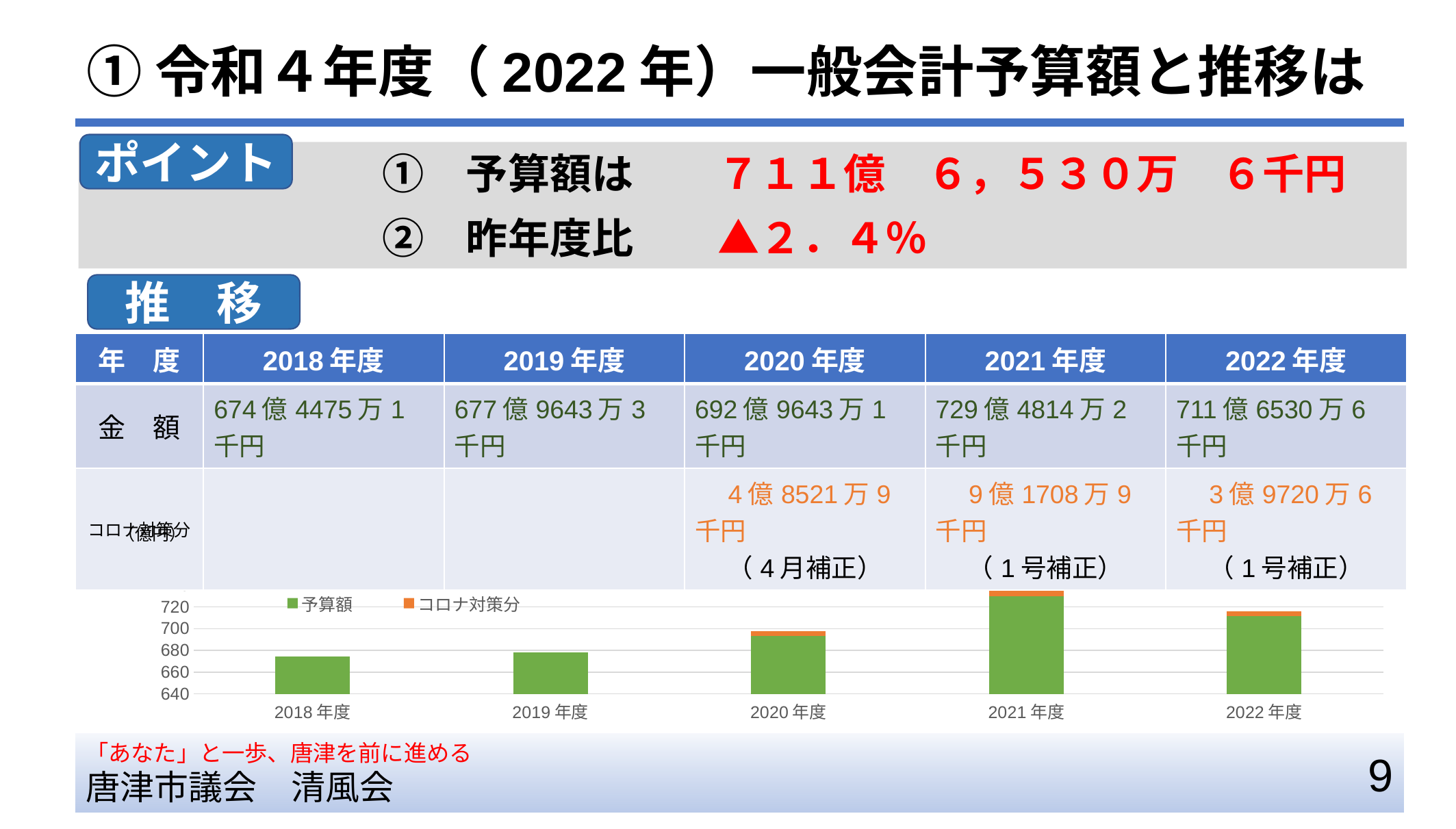

# ①令和４年度（2022年）一般会計予算額と推移は

### Chart

| Category | 予算額 | コロナ対策分 |
|---|---|---|
| 2018年度 | 674.44751 | None |
| 2019年度 | 677.96433 | None |
| 2020年度 | 692.96431 | 4.85219 |
| 2021年度 | 729.48142 | 9.17089 |
| 2022年度 | 711.65306 | 3.97206 |
ポイント
　　　　　　　①　予算額は　　７１１億　６，５３０万　６千円
　　　　　　　②　昨年度比　　▲２．４％
推　移
| 年　度 | 2018年度 | 2019年度 | 2020年度 | 2021年度 | 2022年度 |
| --- | --- | --- | --- | --- | --- |
| 金　額 | 674億4475万1千円 | 677億9643万3千円 | 692億9643万1千円 | 729億4814万2千円 | 711億6530万6千円 |
| コロナ対策分 |  |  | 4億8521万9千円 （4月補正） | 9億1708万9千円 （1号補正） | 3億9720万6千円 （1号補正） |
（億円）
「あなた」と一歩、唐津を前に進める
唐津市議会　清風会
9